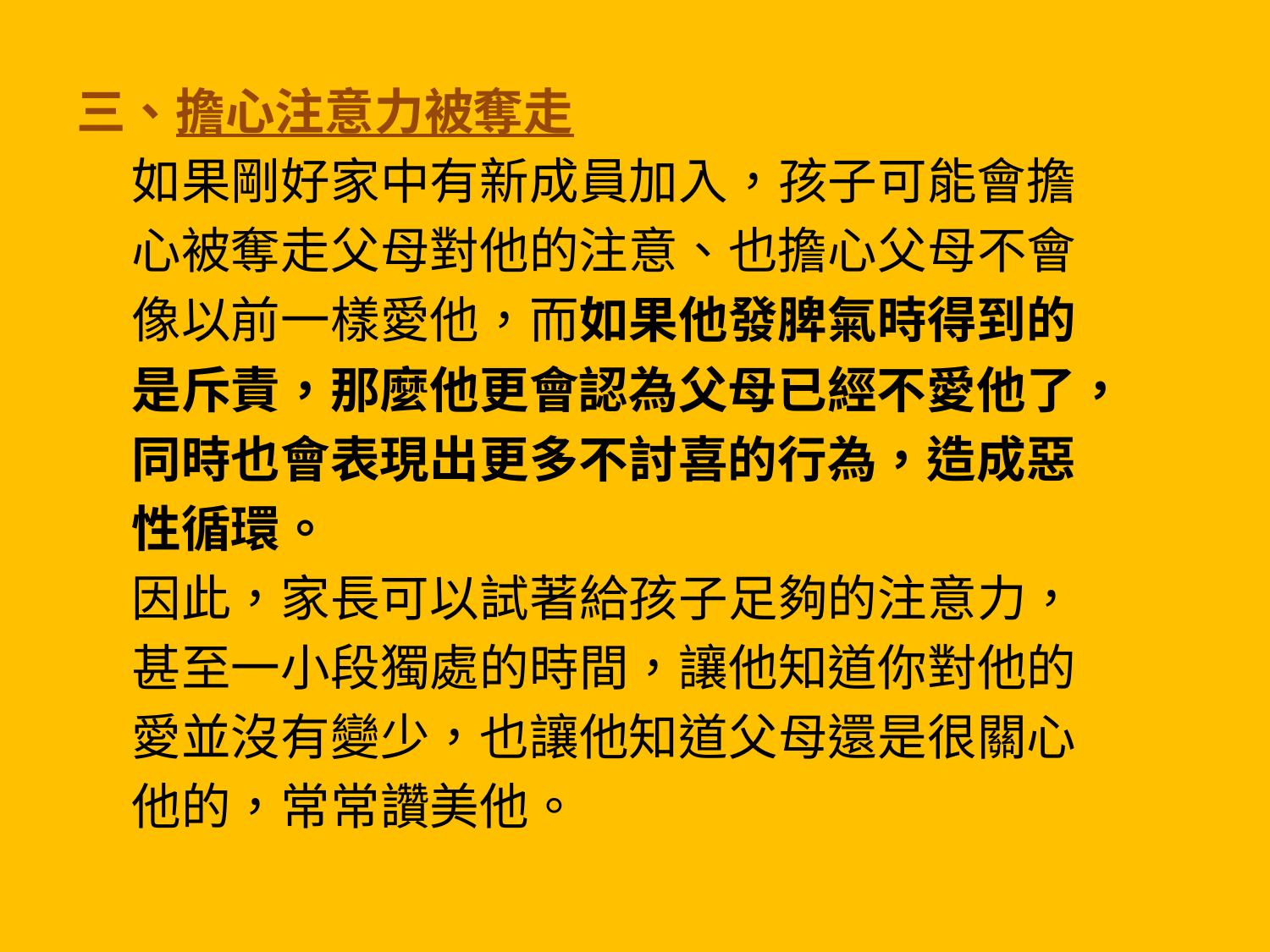

三、擔心注意力被奪走
    如果剛好家中有新成員加入，孩子可能會擔
    心被奪走父母對他的注意、也擔心父母不會
    像以前一樣愛他，而如果他發脾氣時得到的
    是斥責，那麼他更會認為父母已經不愛他了，
    同時也會表現出更多不討喜的行為，造成惡
    性循環。
    因此，家長可以試著給孩子足夠的注意力，
    甚至一小段獨處的時間，讓他知道你對他的
    愛並沒有變少，也讓他知道父母還是很關心
    他的，常常讚美他。